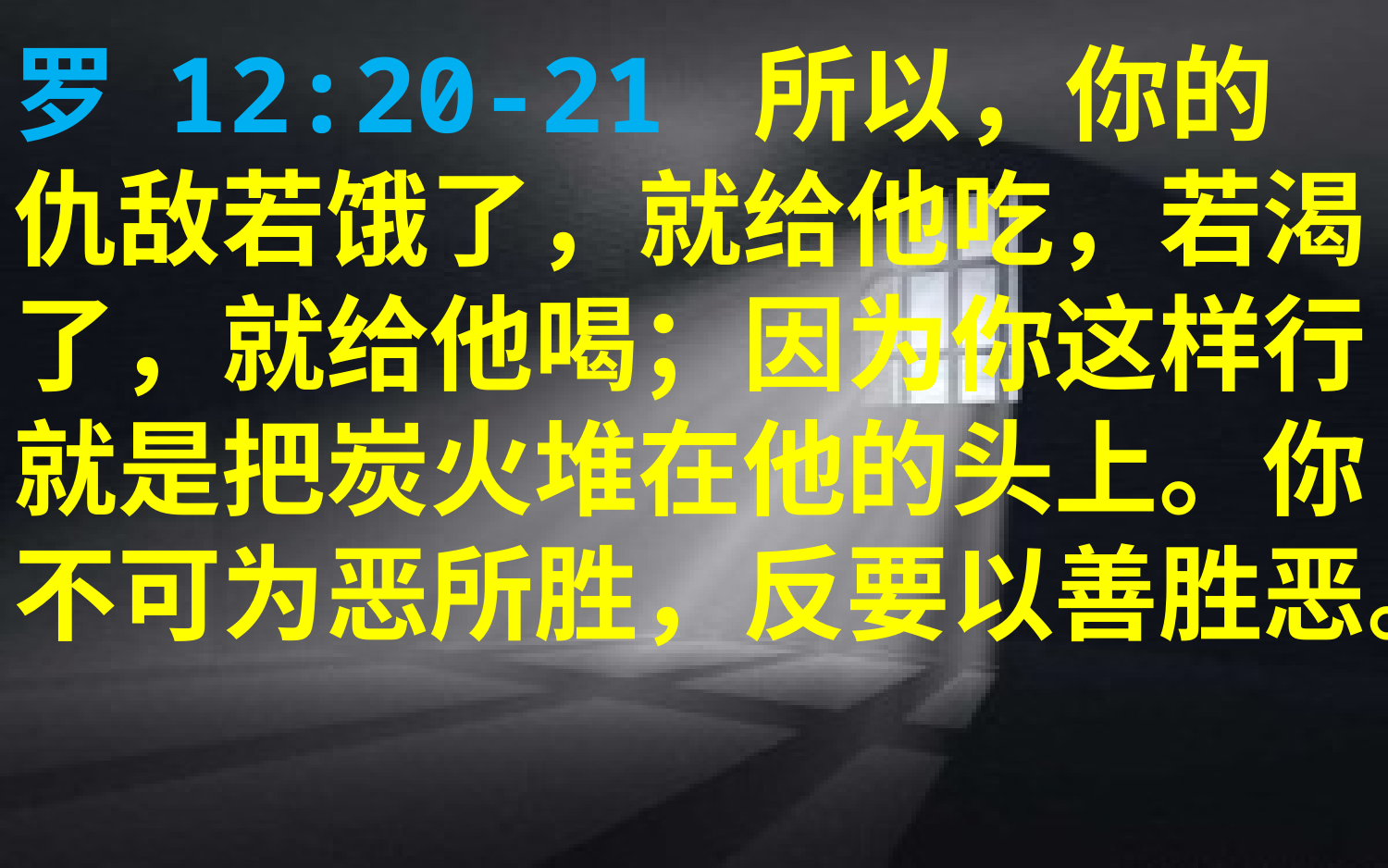

罗 12:20-21 所以，你的仇敌若饿了，就给他吃，若渴了，就给他喝；因为你这样行就是把炭火堆在他的头上。你不可为恶所胜，反要以善胜恶。